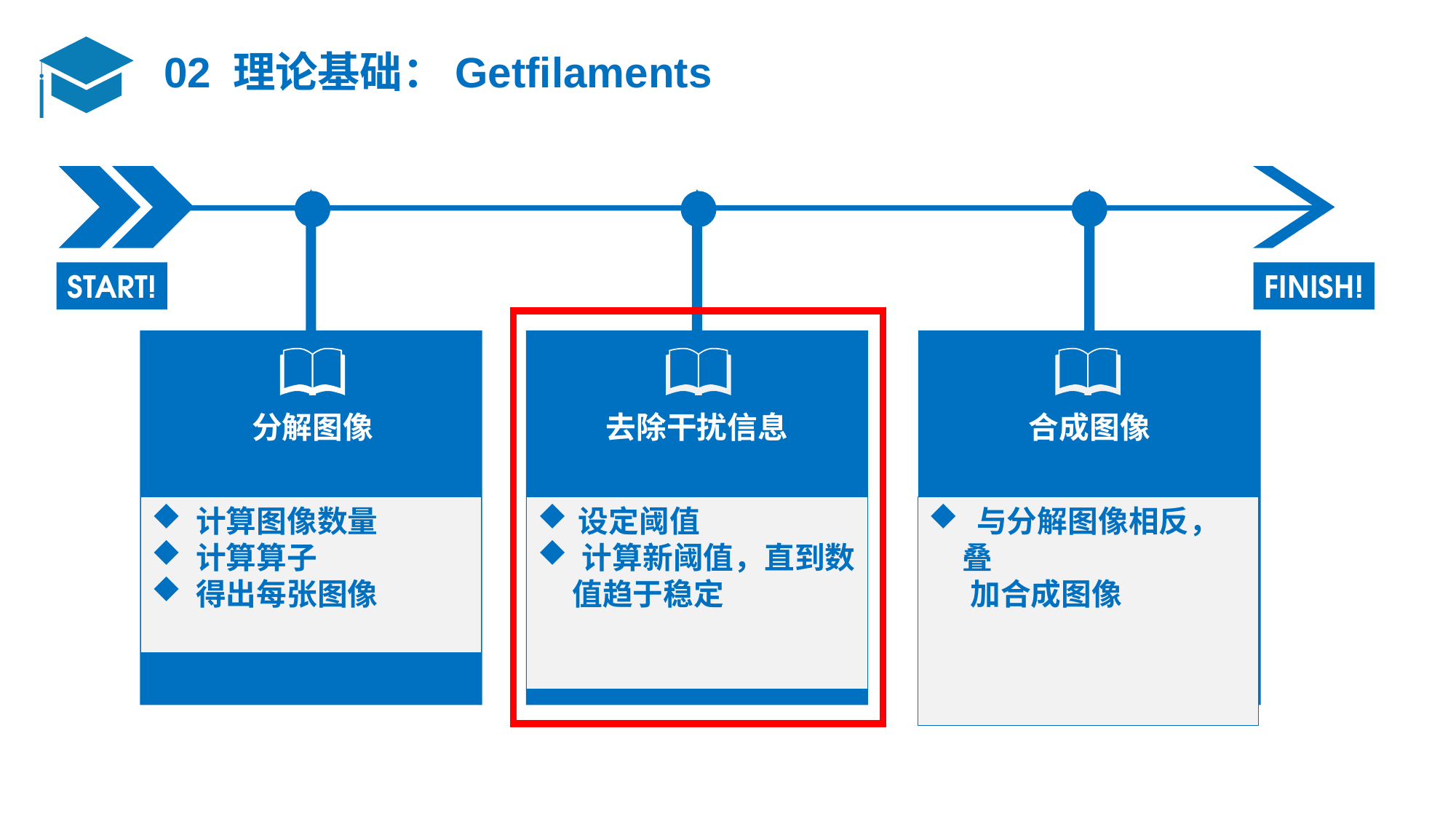

02 理论基础：Getfilaments

START!

FINISH!

合成图像
 与分解图像相反，叠
     加合成图像

去除干扰信息
设定阈值
 计算新阈值，直到数
    值趋于稳定

分解图像
 计算图像数量
 计算算子
 得出每张图像